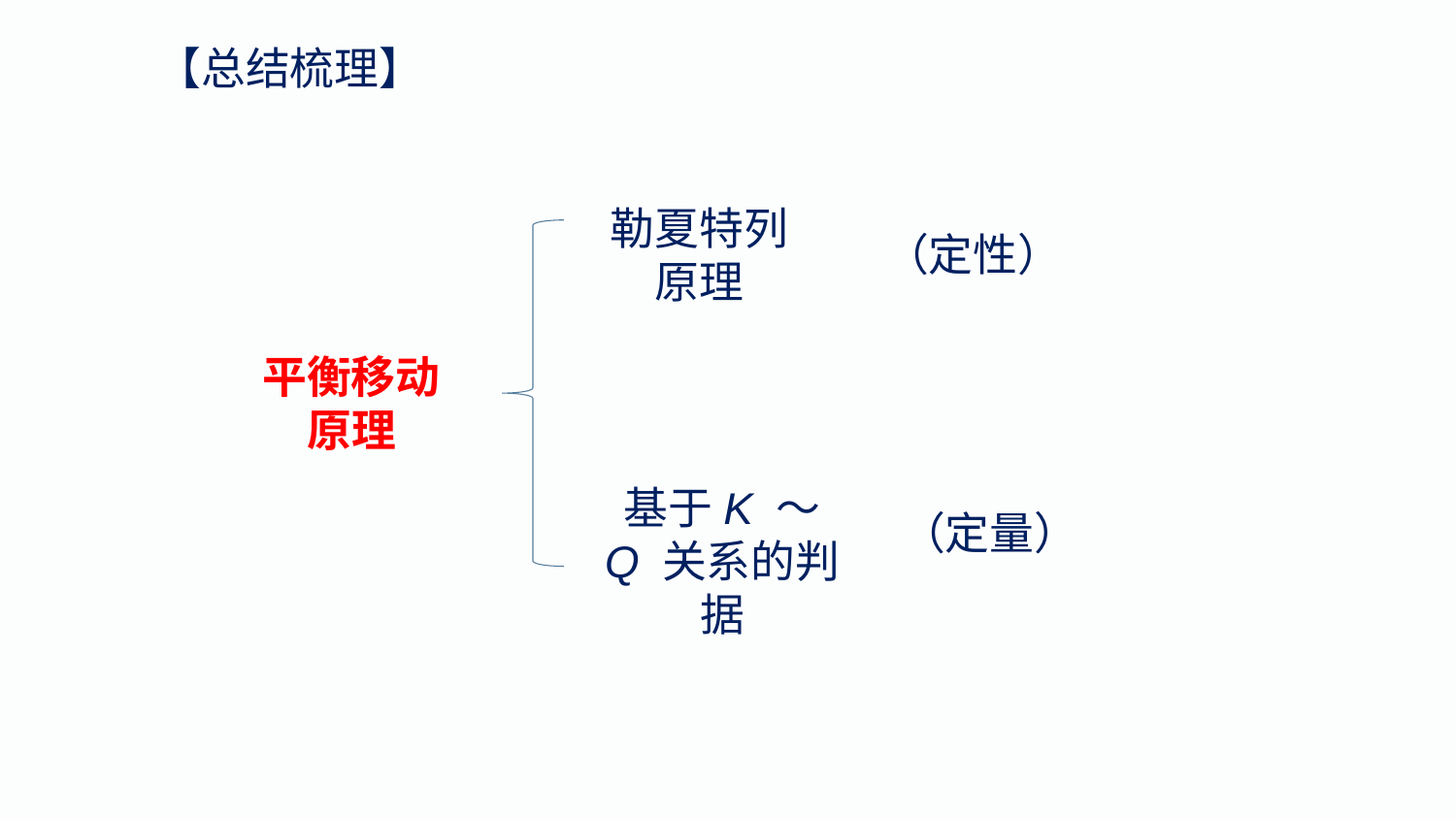

【总结梳理】
勒夏特列原理

（定性）
平衡移动原理
基于K ～ Q 关系的判据
（定量）